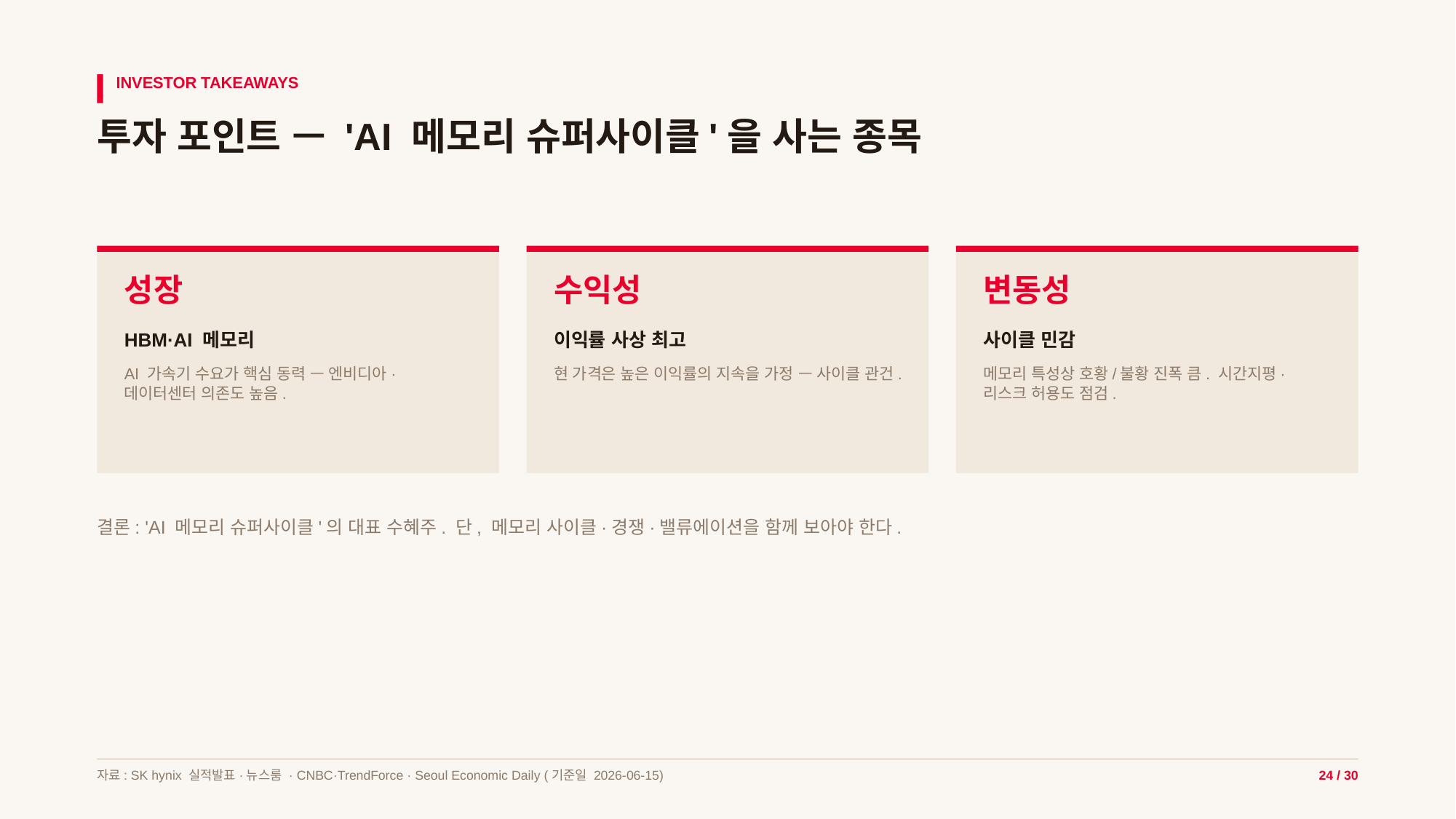

INVESTOR TAKEAWAYS

투자 포인트 — 'AI 메모리 슈퍼사이클'을 사는 종목

성장
수익성
변동성
HBM·AI 메모리
이익률 사상 최고
사이클 민감
AI 가속기 수요가 핵심 동력 — 엔비디아·데이터센터 의존도 높음.
현 가격은 높은 이익률의 지속을 가정 — 사이클 관건.
메모리 특성상 호황/불황 진폭 큼. 시간지평·리스크 허용도 점검.
결론: 'AI 메모리 슈퍼사이클'의 대표 수혜주. 단, 메모리 사이클·경쟁·밸류에이션을 함께 보아야 한다.

자료: SK hynix 실적발표·뉴스룸 · CNBC·TrendForce · Seoul Economic Daily (기준일 2026-06-15)
24 / 30